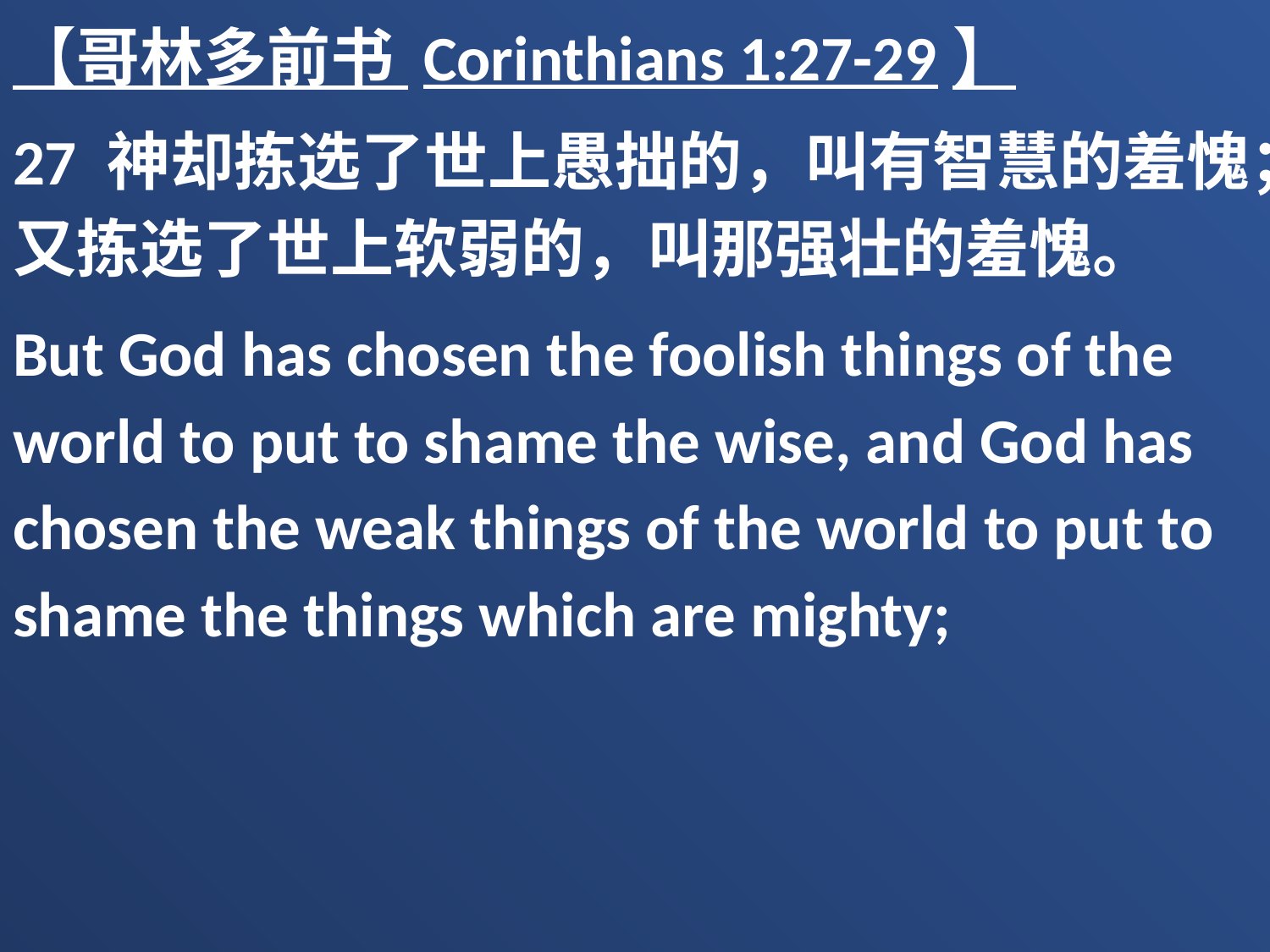

【哥林多前书 Corinthians 1:27-29】
27 神却拣选了世上愚拙的，叫有智慧的羞愧；又拣选了世上软弱的，叫那强壮的羞愧。
But God has chosen the foolish things of the world to put to shame the wise, and God has chosen the weak things of the world to put to shame the things which are mighty;